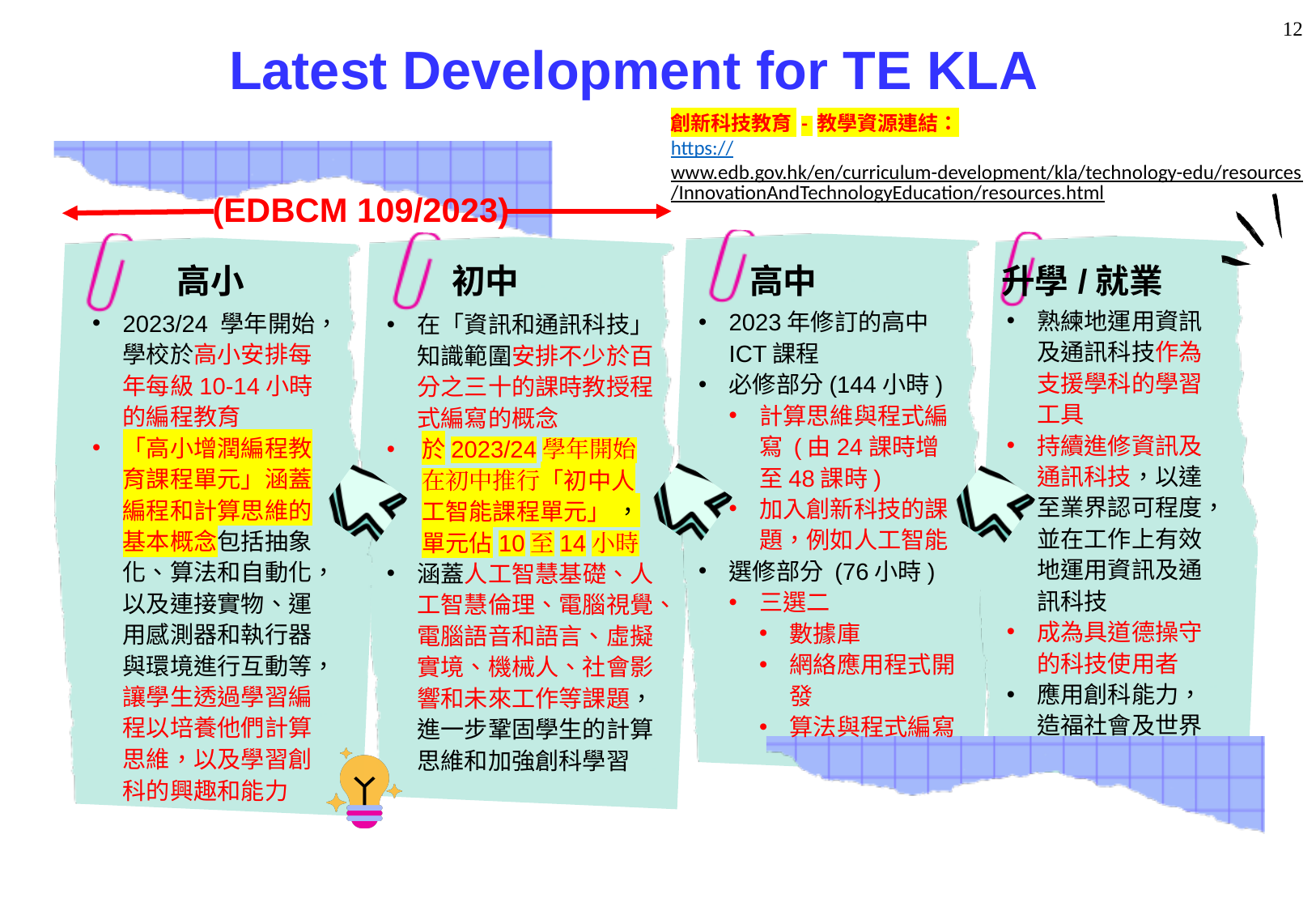

Latest Development for TE KLA
12
創新科技教育 - 教學資源連結：
https://www.edb.gov.hk/en/curriculum-development/kla/technology-edu/resources/InnovationAndTechnologyEducation/resources.html

(EDBCM 109/2023)

            高小                           初中                              高中                        升學/就業
2023/24 學年開始，學校於高小安排每年每級10-14小時的編程教育
「高小增潤編程教育課程單元」涵蓋編程和計算思維的基本概念包括抽象化、算法和自動化，以及連接實物、運用感測器和執行器與環境進行互動等，讓學生透過學習編程以培養他們計算思維，以及學習創科的興趣和能力
熟練地運用資訊及通訊科技作為支援學科的學習工具
持續進修資訊及通訊科技，以達至業界認可程度，並在工作上有效地運用資訊及通訊科技
成為具道德操守的科技使用者
應用創科能力，造福社會及世界

2023年修訂的高中 ICT課程
必修部分(144小時)
計算思維與程式編寫 (由24課時增至48課時)
加入創新科技的課題，例如人工智能
選修部分 (76小時)
三選二
數據庫
網絡應用程式開發
算法與程式編寫

在「資訊和通訊科技」知識範圍安排不少於百分之三十的課時教授程式編寫的概念
於2023/24學年開始在初中推行「初中人工智能課程單元」 ，單元佔10至14小時
涵蓋人工智慧基礎、人工智慧倫理、電腦視覺、電腦語音和語言、虛擬實境、機械人、社會影響和未來工作等課題，進一步鞏固學生的計算思維和加強創科學習